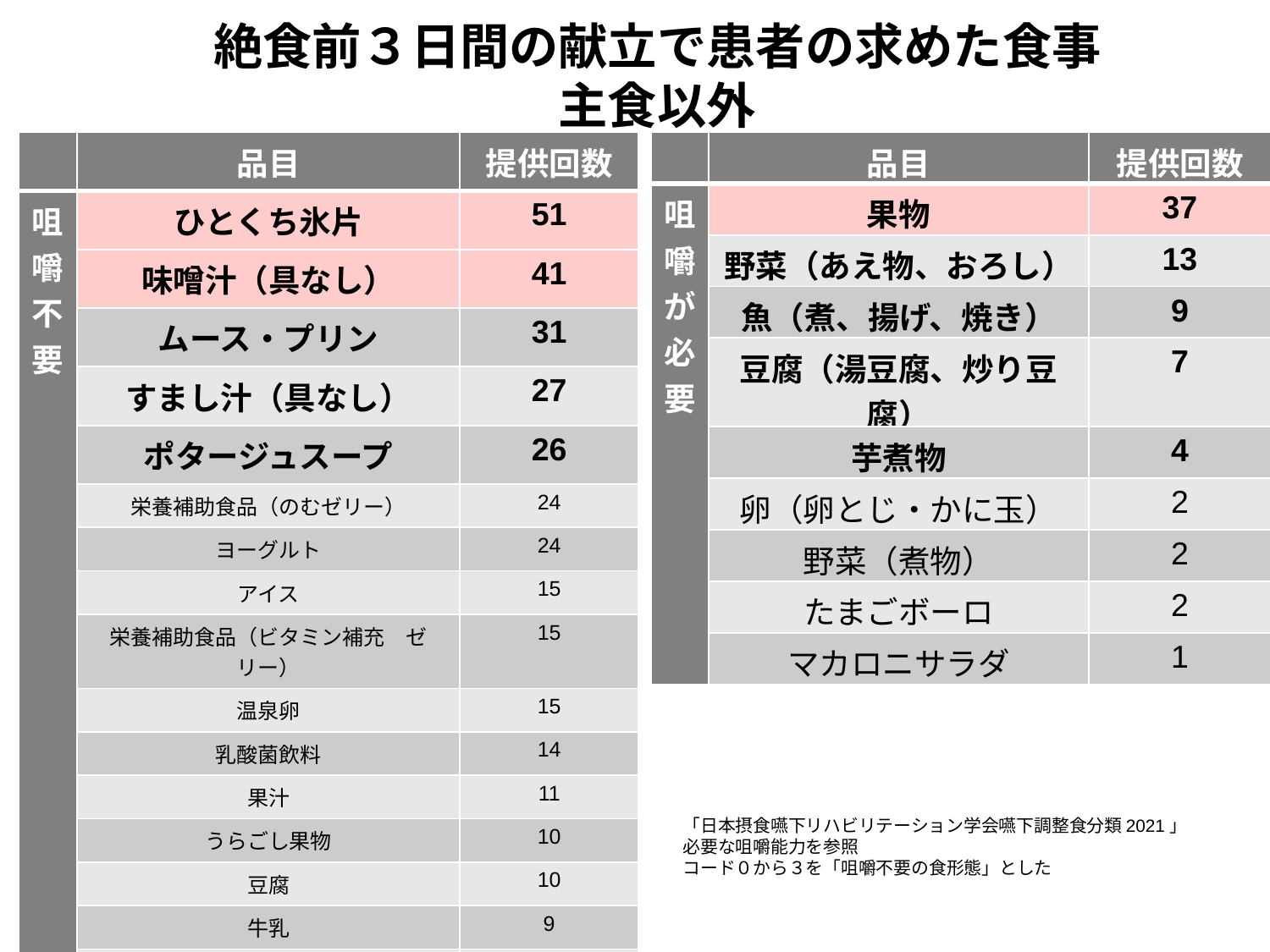

絶食前３日間の献立で患者の求めた食事
主食以外
|  | 品目 | 提供回数 |
| --- | --- | --- |
| 咀嚼不要 | ひとくち氷片 | 51 |
|  | 味噌汁（具なし） | 41 |
|  | ムース・プリン | 31 |
|  | すまし汁（具なし） | 27 |
|  | ポタージュスープ | 26 |
|  | 栄養補助食品（のむゼリー） | 24 |
|  | ヨーグルト | 24 |
|  | アイス | 15 |
|  | 栄養補助食品（ビタミン補充　ゼリー） | 15 |
|  | 温泉卵 | 15 |
|  | 乳酸菌飲料 | 14 |
|  | 果汁 | 11 |
|  | うらごし果物 | 10 |
|  | 豆腐 | 10 |
|  | 牛乳 | 9 |
|  | 濃厚流動食（1ｍｌ/1kcal以上　飲料） | 8 |
|  | 栄養補助食品（ビタミン補充　飲料） | 4 |
|  | 品目 | 提供回数 |
| --- | --- | --- |
| 咀嚼が必要 | 果物 | 37 |
|  | 野菜（あえ物、おろし） | 13 |
|  | 魚（煮、揚げ、焼き） | 9 |
|  | 豆腐（湯豆腐、炒り豆腐） | 7 |
|  | 芋煮物 | 4 |
|  | 卵（卵とじ・かに玉） | 2 |
|  | 野菜（煮物） | 2 |
|  | たまごボーロ | 2 |
|  | マカロニサラダ | 1 |
「日本摂食嚥下リハビリテーション学会嚥下調整食分類2021」
必要な咀嚼能力を参照
コード０から３を「咀嚼不要の食形態」とした